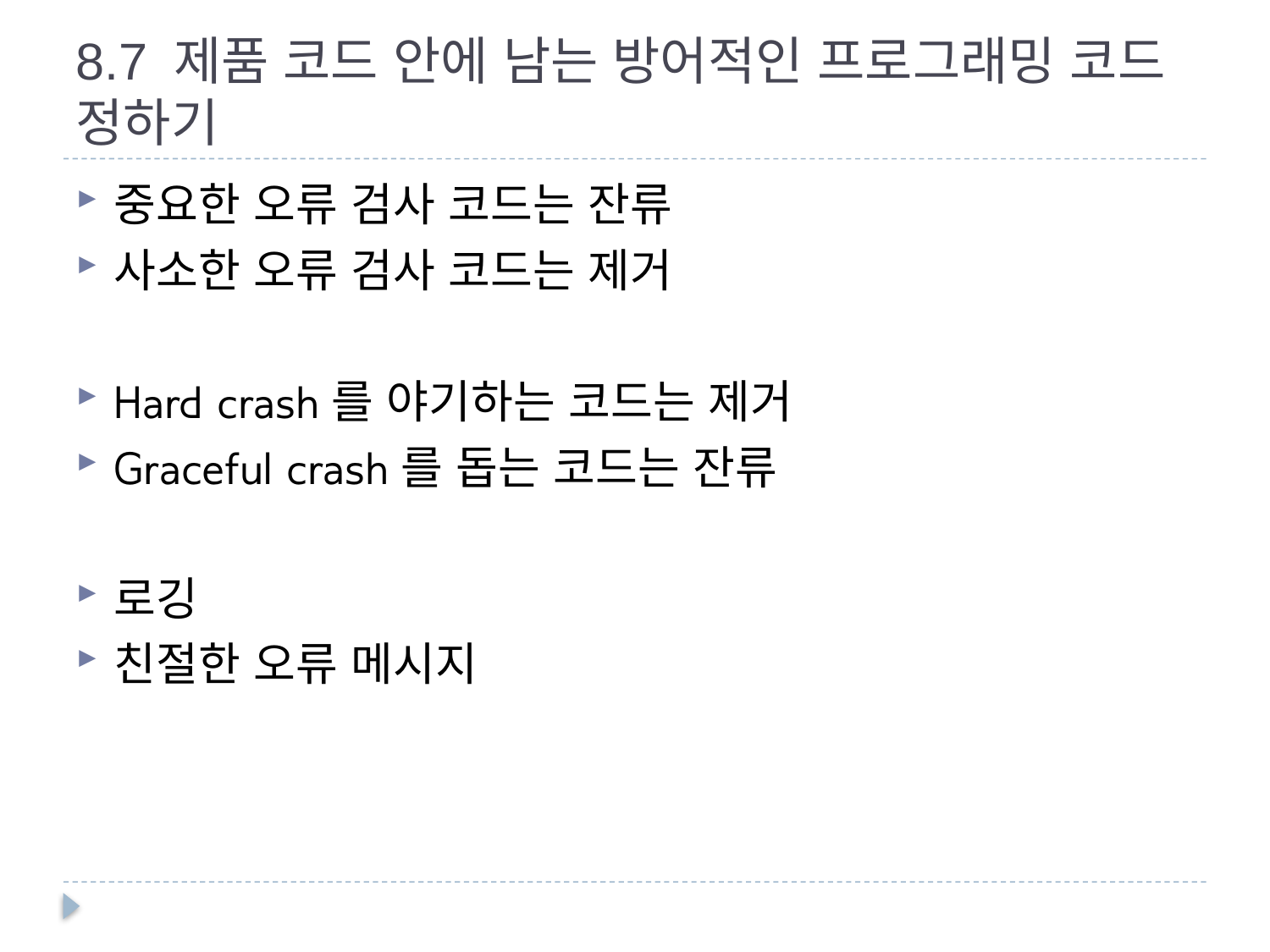

# 8.7 제품 코드 안에 남는 방어적인 프로그래밍 코드 정하기
중요한 오류 검사 코드는 잔류
사소한 오류 검사 코드는 제거

Hard crash를 야기하는 코드는 제거
Graceful crash를 돕는 코드는 잔류

로깅
친절한 오류 메시지